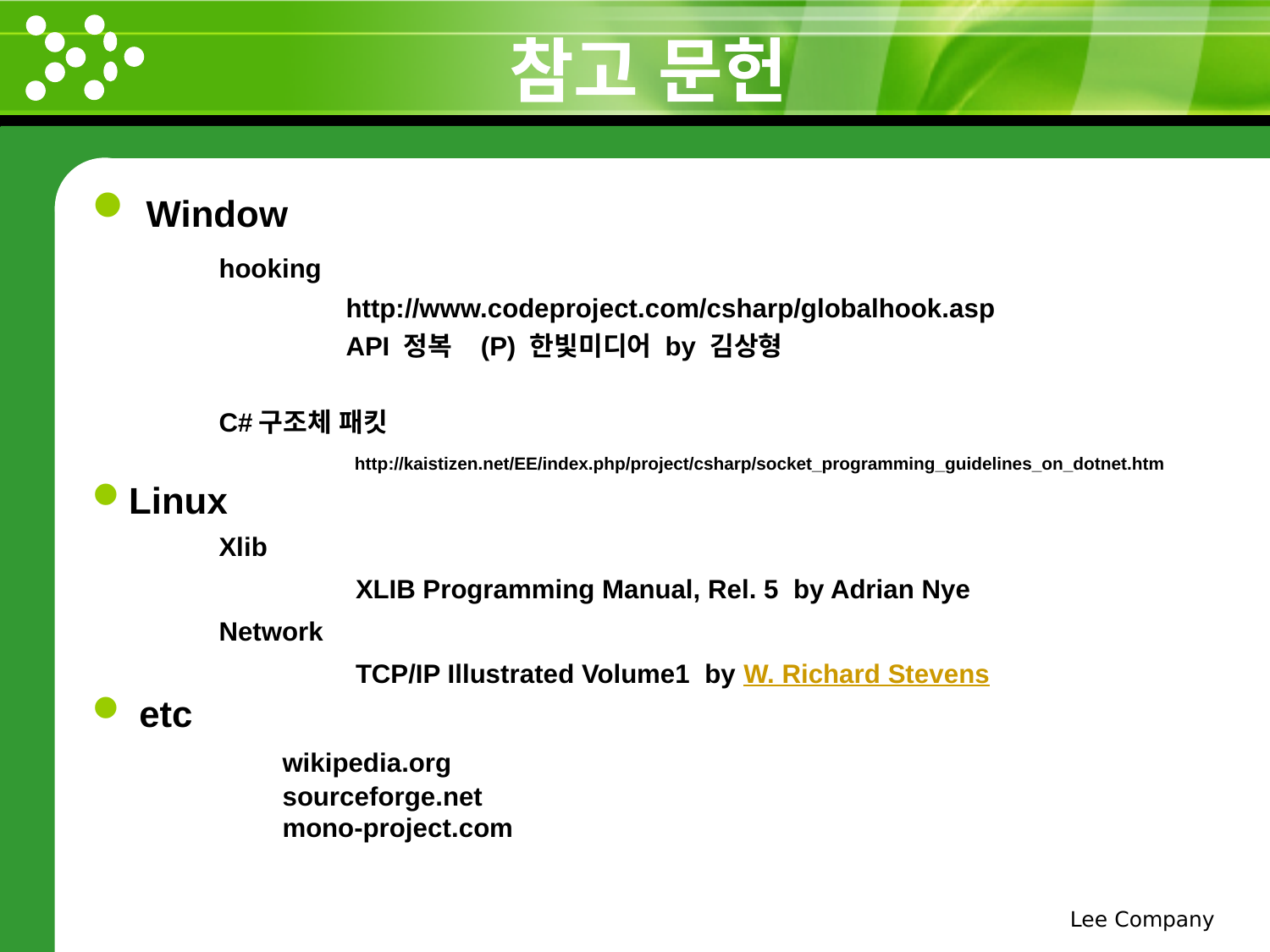

# 참고 문헌
 Window
	hooking
		http://www.codeproject.com/csharp/globalhook.asp
		API 정복   (P) 한빛미디어 by 김상형

	C#구조체 패킷
		 http://kaistizen.net/EE/index.php/project/csharp/socket_programming_guidelines_on_dotnet.htm
Linux
	Xlib
		 XLIB Programming Manual, Rel. 5  by Adrian Nye
	Network
		 TCP/IP Illustrated Volume1  by W. Richard Stevens
 etc
	wikipedia.org
	sourceforge.net
	mono-project.com

Lee Company